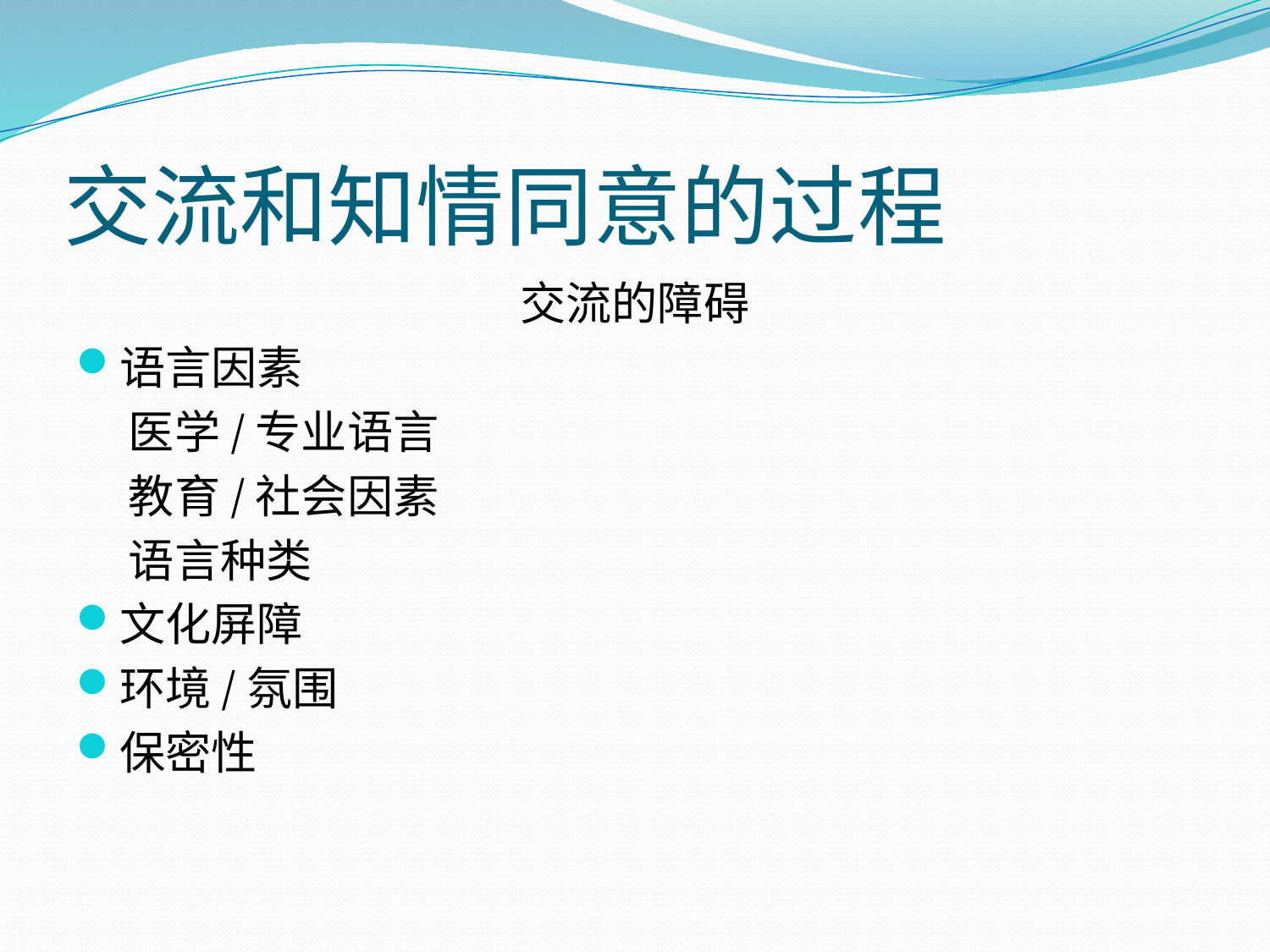

# 交流和知情同意的过程
交流的障碍
语言因素
    医学/专业语言
    教育/社会因素
    语言种类
文化屏障
环境/氛围
保密性